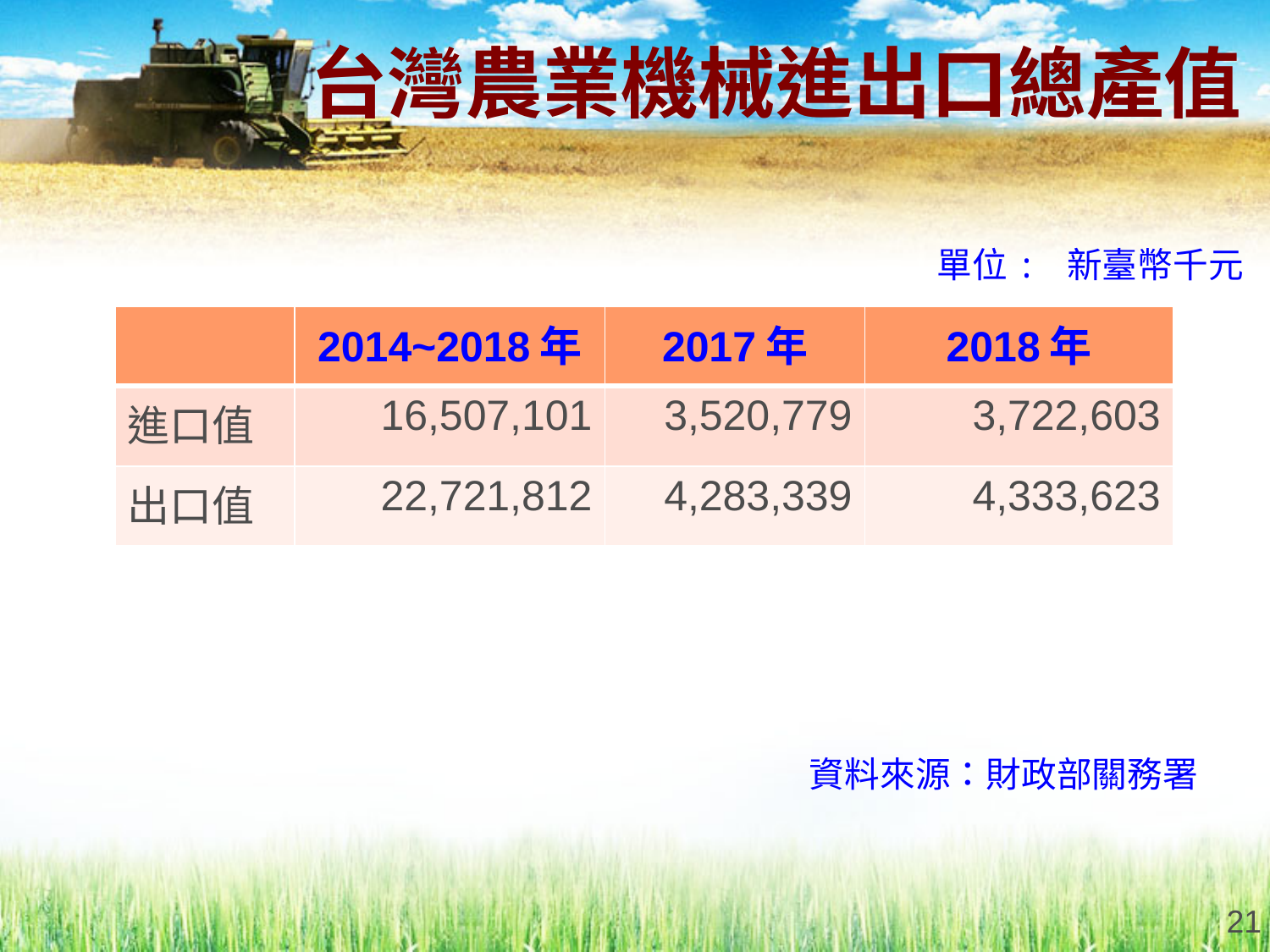

# 台灣農業機械進出口總產值
單位: 新臺幣千元
|  | 2014~2018年 | 2017年 | 2018年 |
| --- | --- | --- | --- |
| 進口值 | 16,507,101 | 3,520,779 | 3,722,603 |
| 出口值 | 22,721,812 | 4,283,339 | 4,333,623 |
資料來源：財政部關務署
21